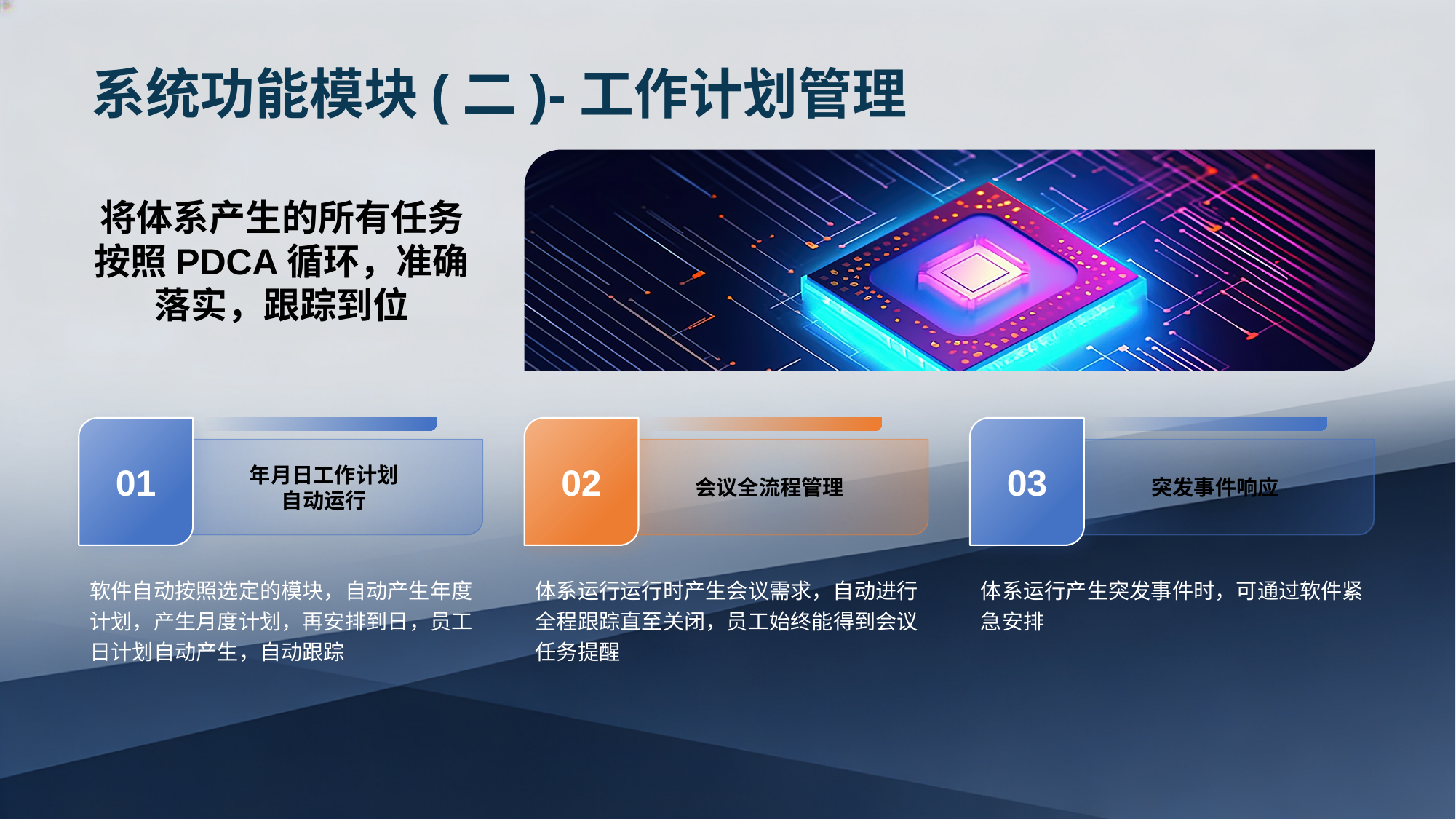

系统功能模块(二)-工作计划管理

将体系产生的所有任务按照PDCA循环，准确落实，跟踪到位

01

02

03

年月日工作计划
自动运行
会议全流程管理
突发事件响应
软件自动按照选定的模块，自动产生年度计划，产生月度计划，再安排到日，员工日计划自动产生，自动跟踪
体系运行运行时产生会议需求，自动进行全程跟踪直至关闭，员工始终能得到会议任务提醒
体系运行产生突发事件时，可通过软件紧急安排